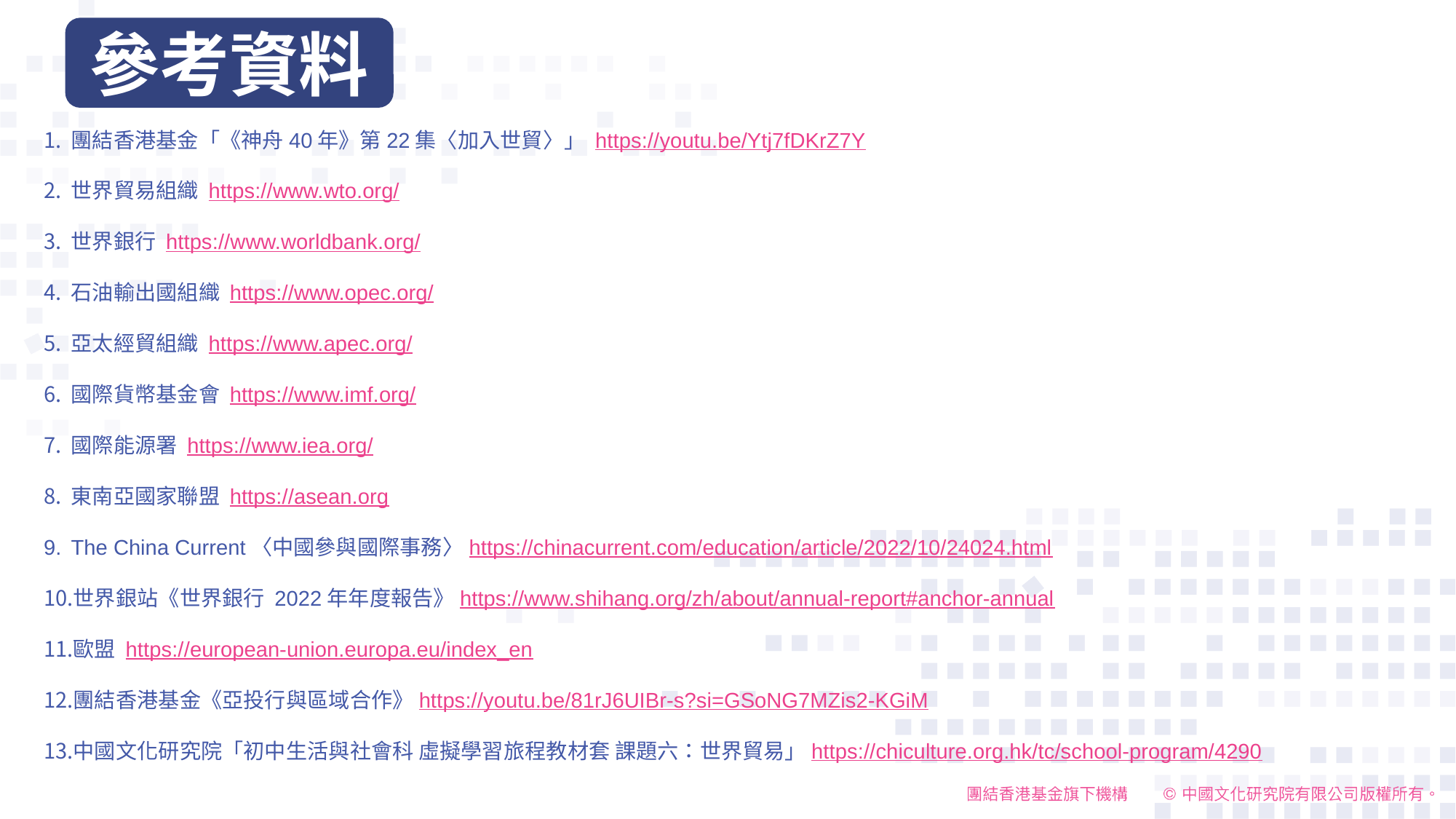

參考資料
團結香港基金「《神舟40年》第22集〈加入世貿〉」 https://youtu.be/Ytj7fDKrZ7Y

世界貿易組織 https://www.wto.org/

世界銀行 https://www.worldbank.org/

石油輸出國組織 https://www.opec.org/

亞太經貿組織 https://www.apec.org/

國際貨幣基金會 https://www.imf.org/

國際能源署 https://www.iea.org/

東南亞國家聯盟 https://asean.org

The China Current〈中國參與國際事務〉https://chinacurrent.com/education/article/2022/10/24024.html

世界銀站《世界銀行 2022年年度報告》https://www.shihang.org/zh/about/annual-report#anchor-annual

歐盟 https://european-union.europa.eu/index_en

團結香港基金《亞投行與區域合作》https://youtu.be/81rJ6UIBr-s?si=GSoNG7MZis2-KGiM

中國文化研究院「初中生活與社會科 虛擬學習旅程教材套 課題六：世界貿易」https://chiculture.org.hk/tc/school-program/4290